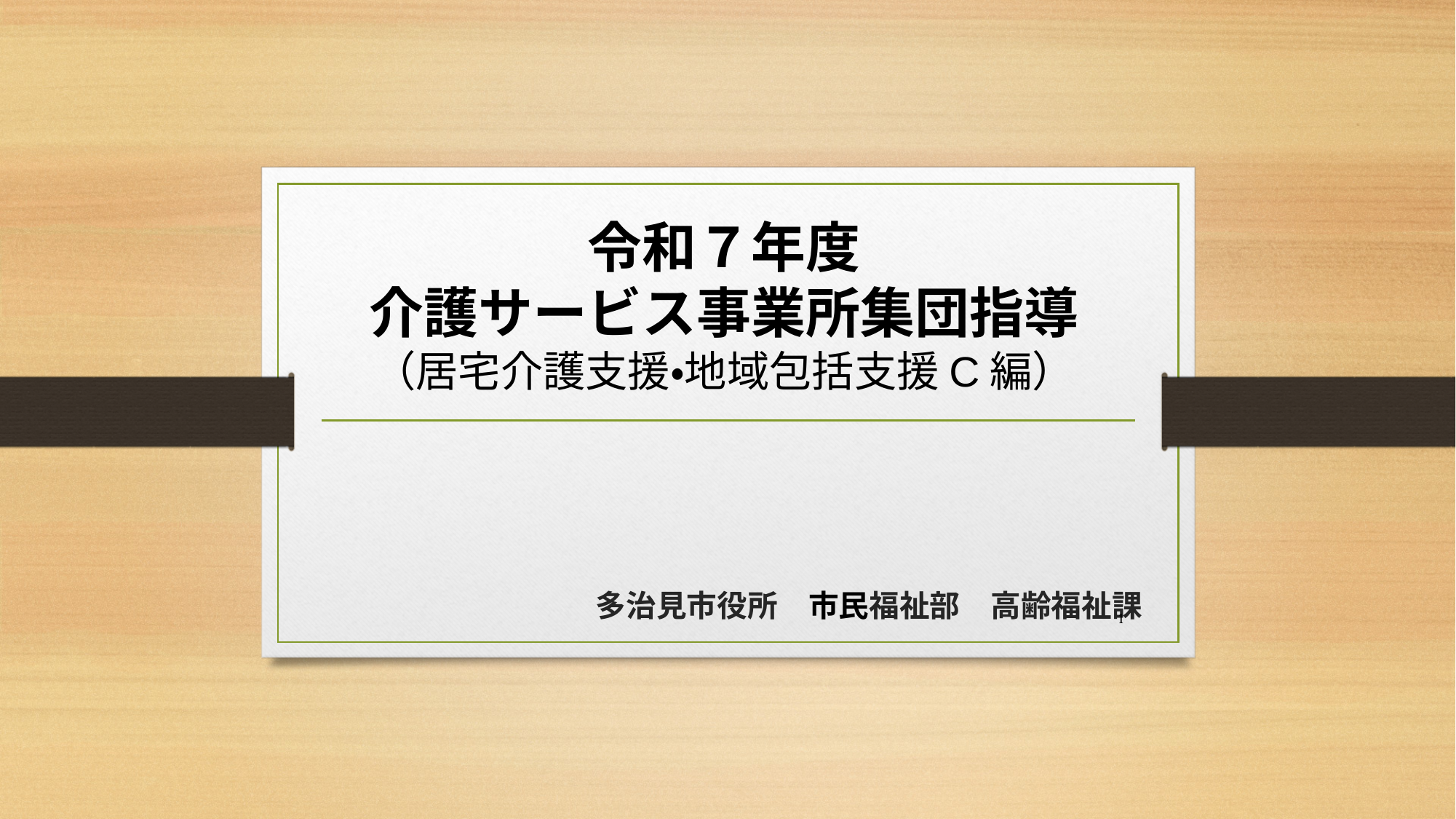

令和７年度
介護サービス事業所集団指導
（居宅介護支援・地域包括支援C編）
# 多治見市役所　市民福祉部　高齢福祉課
1